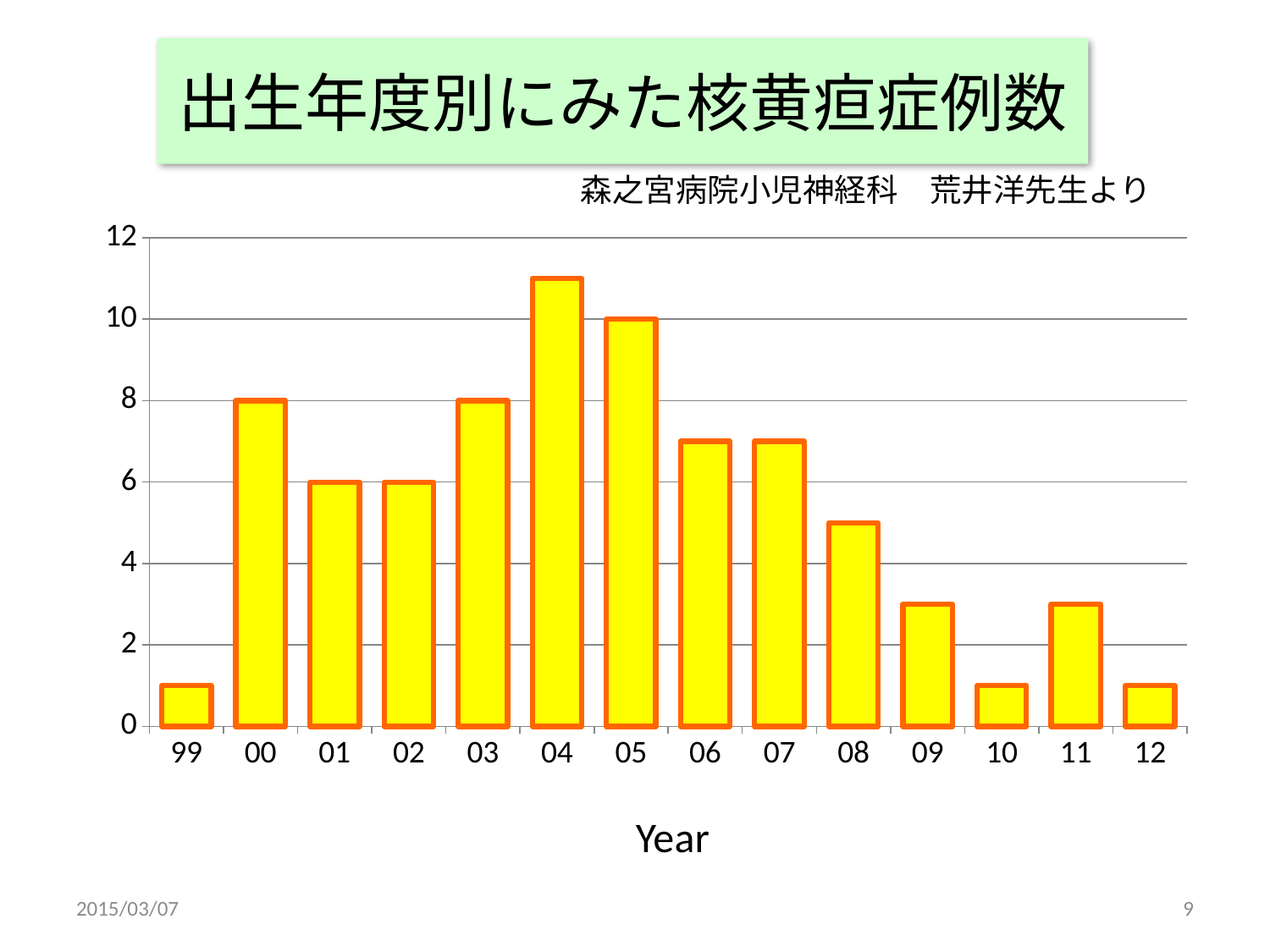

# 出生年度別にみた核黄疸症例数
森之宮病院小児神経科　荒井洋先生より

### Chart

| Category | 計 |
|---|---|
| 99 | 1.0 |
| 00 | 8.0 |
| 01 | 6.0 |
| 02 | 6.0 |
| 03 | 8.0 |
| 04 | 11.0 |
| 05 | 10.0 |
| 06 | 7.0 |
| 07 | 7.0 |
| 08 | 5.0 |
| 09 | 3.0 |
| 10 | 1.0 |
| 11 | 3.0 |
| 12 | 1.0 |
Year
2015/03/07
9